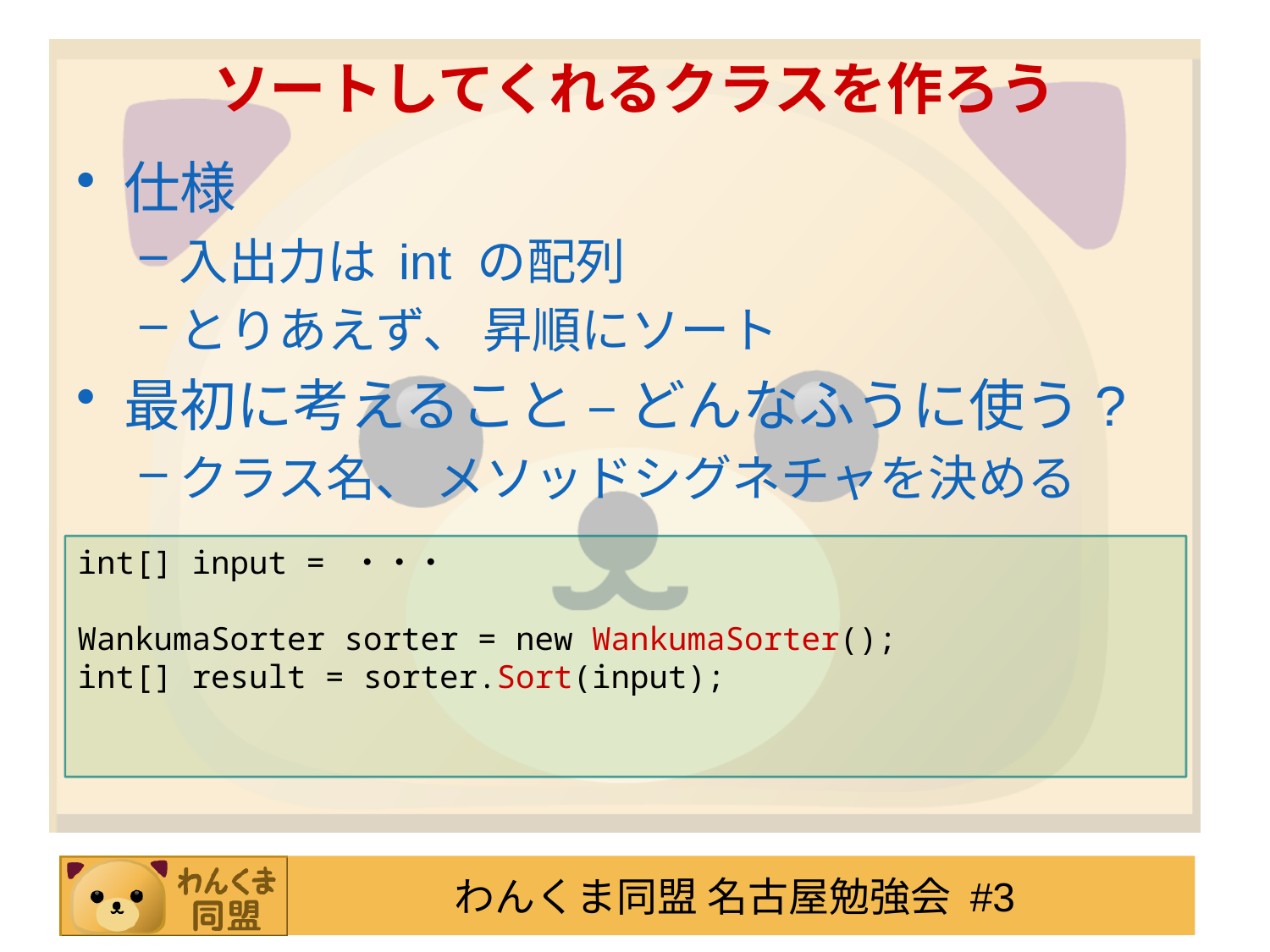

# ソートしてくれるクラスを作ろう
仕様
入出力は int の配列
とりあえず、 昇順にソート
最初に考えること – どんなふうに使う?
クラス名、 メソッドシグネチャを決める
int[] input = ・・・

WankumaSorter sorter = new WankumaSorter();
int[] result = sorter.Sort(input);